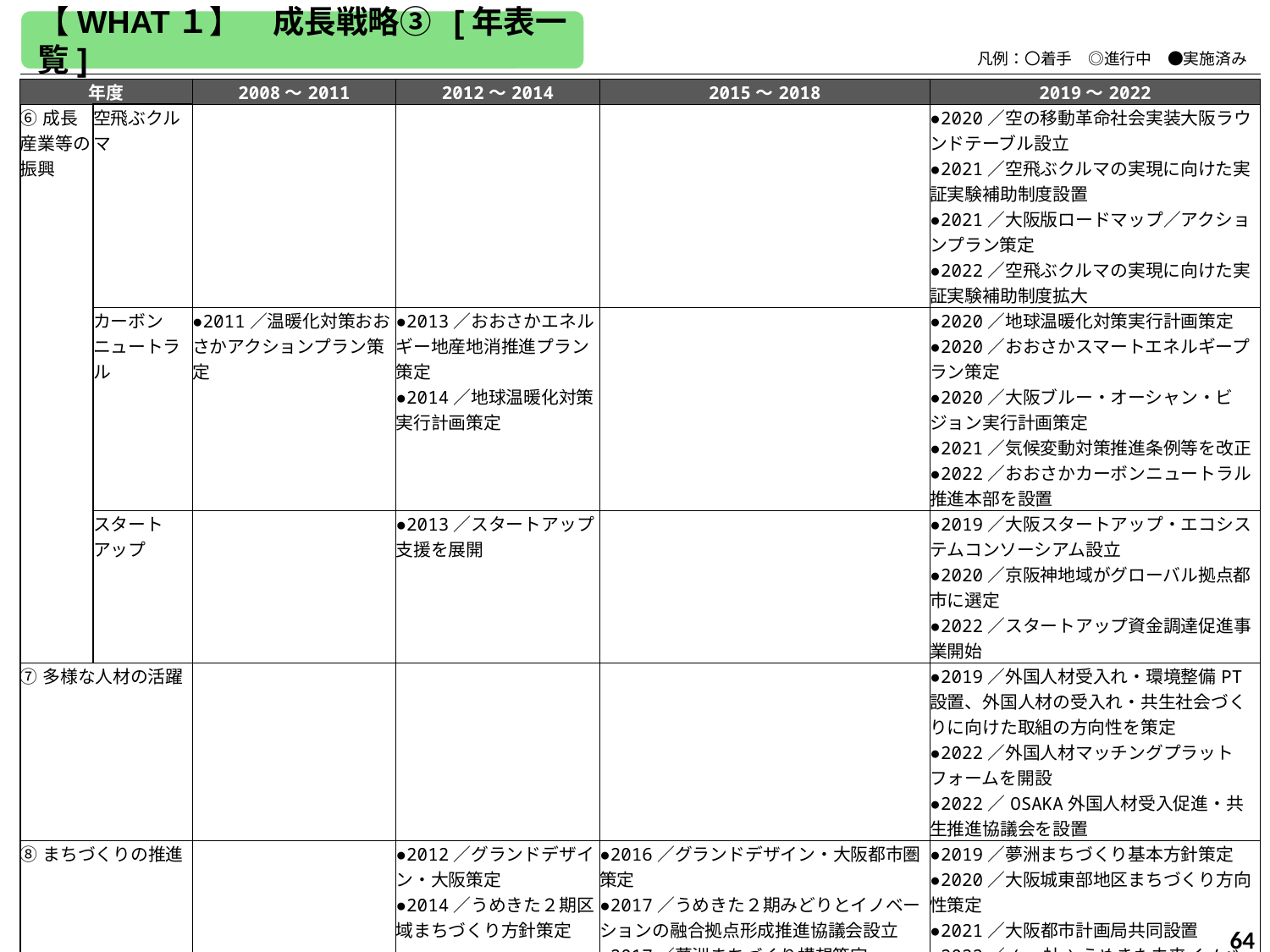

【WHAT１】　成長戦略③  [年表一覧]
　　　　凡例：〇着手　◎進行中　●実施済み
| 年度 |  | 2008～2011 | 2012～2014 | 2015～2018 | 2019～2022 |
| --- | --- | --- | --- | --- | --- |
| ➅成長産業等の振興 | 空飛ぶクルマ |  |  |  | ●2020／空の移動革命社会実装大阪ラウンドテーブル設立 ●2021／空飛ぶクルマの実現に向けた実証実験補助制度設置 ●2021／大阪版ロードマップ／アクションプラン策定 ●2022／空飛ぶクルマの実現に向けた実証実験補助制度拡大 |
|  | カーボンニュートラル | ●2011／温暖化対策おおさかアクションプラン策定 | ●2013／おおさかエネルギー地産地消推進プラン策定 ●2014／地球温暖化対策実行計画策定 |  | ●2020／地球温暖化対策実行計画策定 ●2020／おおさかスマートエネルギープラン策定 ●2020／大阪ブルー・オーシャン・ビジョン実行計画策定 ●2021／気候変動対策推進条例等を改正 ●2022／おおさかカーボンニュートラル推進本部を設置 |
|  | スタートアップ |  | ●2013／スタートアップ支援を展開 |  | ●2019／大阪スタートアップ・エコシステムコンソーシアム設立 ●2020／京阪神地域がグローバル拠点都市に選定 ●2022／スタートアップ資金調達促進事業開始 |
| ⑦多様な人材の活躍 |  |  |  |  | ●2019／外国人材受入れ・環境整備PT設置、外国人材の受入れ・共生社会づくりに向けた取組の方向性を策定 ●2022／外国人材マッチングプラットフォームを開設 ●2022／OSAKA外国人材受入促進・共生推進協議会を設置 |
| ⑧まちづくりの推進 |  |  | ●2012／グランドデザイン・大阪策定 ●2014／うめきた２期区域まちづくり方針策定 | ●2016／グランドデザイン・大阪都市圏策定 ●2017／うめきた２期みどりとイノベーションの融合拠点形成推進協議会設立 ●2017／夢洲まちづくり構想策定 | ●2019／夢洲まちづくり基本方針策定 ●2020／大阪城東部地区まちづくり方向性策定 ●2021／大阪都市計画局共同設置 ●2022／(一社)うめきた未来イノベーション機構設立 ●2022／新大阪駅周辺地域まちづくり方針2022策定 ●2022／大阪のまちづくりグランドデザイン策定 |
64